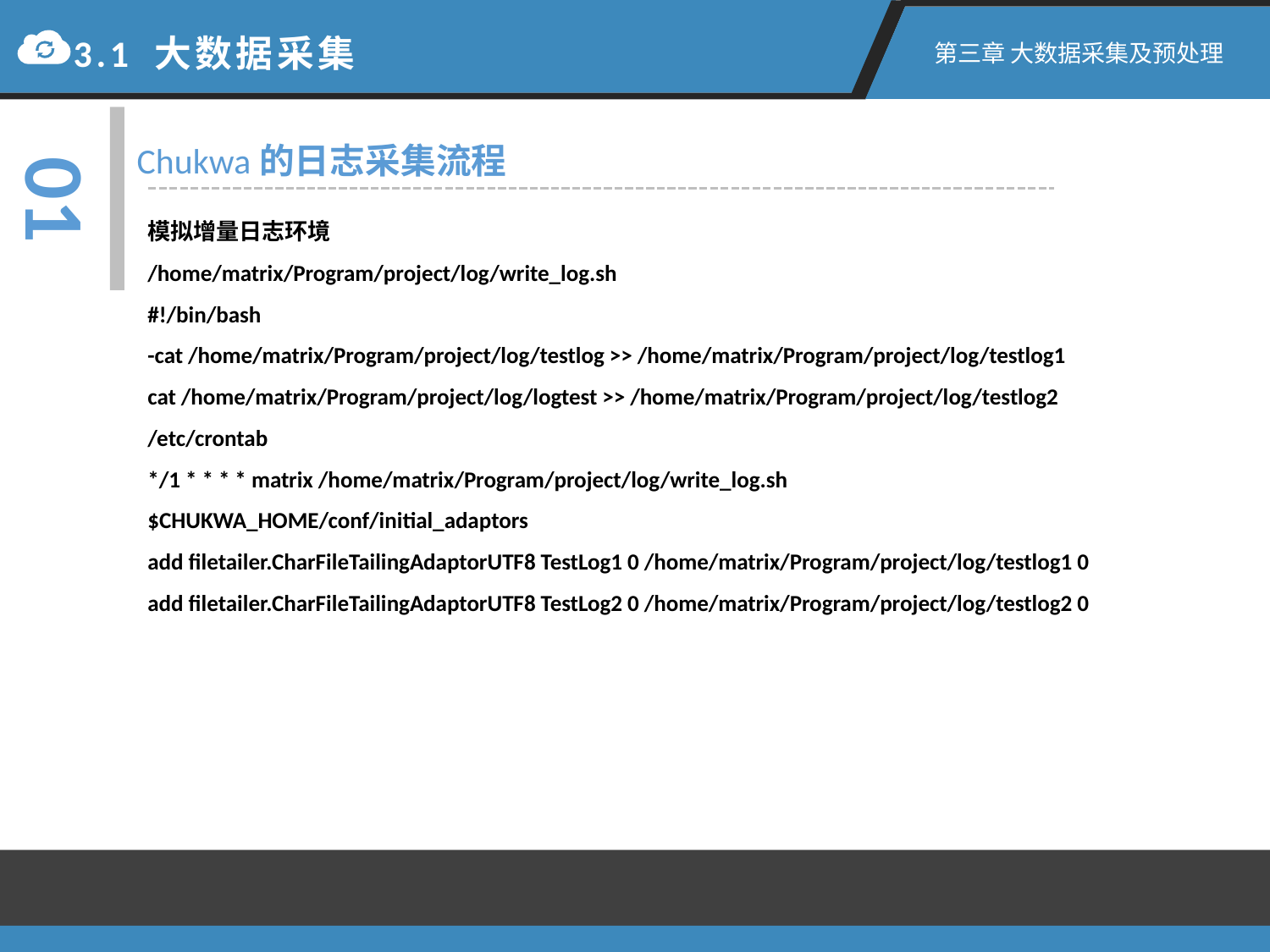

3.1 大数据采集

第三章 大数据采集及预处理

01
Chukwa的日志采集流程
模拟增量日志环境
/home/matrix/Program/project/log/write_log.sh
#!/bin/bash
-cat /home/matrix/Program/project/log/testlog >> /home/matrix/Program/project/log/testlog1
cat /home/matrix/Program/project/log/logtest >> /home/matrix/Program/project/log/testlog2
/etc/crontab
*/1 * * * * matrix /home/matrix/Program/project/log/write_log.sh
$CHUKWA_HOME/conf/initial_adaptors
add filetailer.CharFileTailingAdaptorUTF8 TestLog1 0 /home/matrix/Program/project/log/testlog1 0
add filetailer.CharFileTailingAdaptorUTF8 TestLog2 0 /home/matrix/Program/project/log/testlog2 0